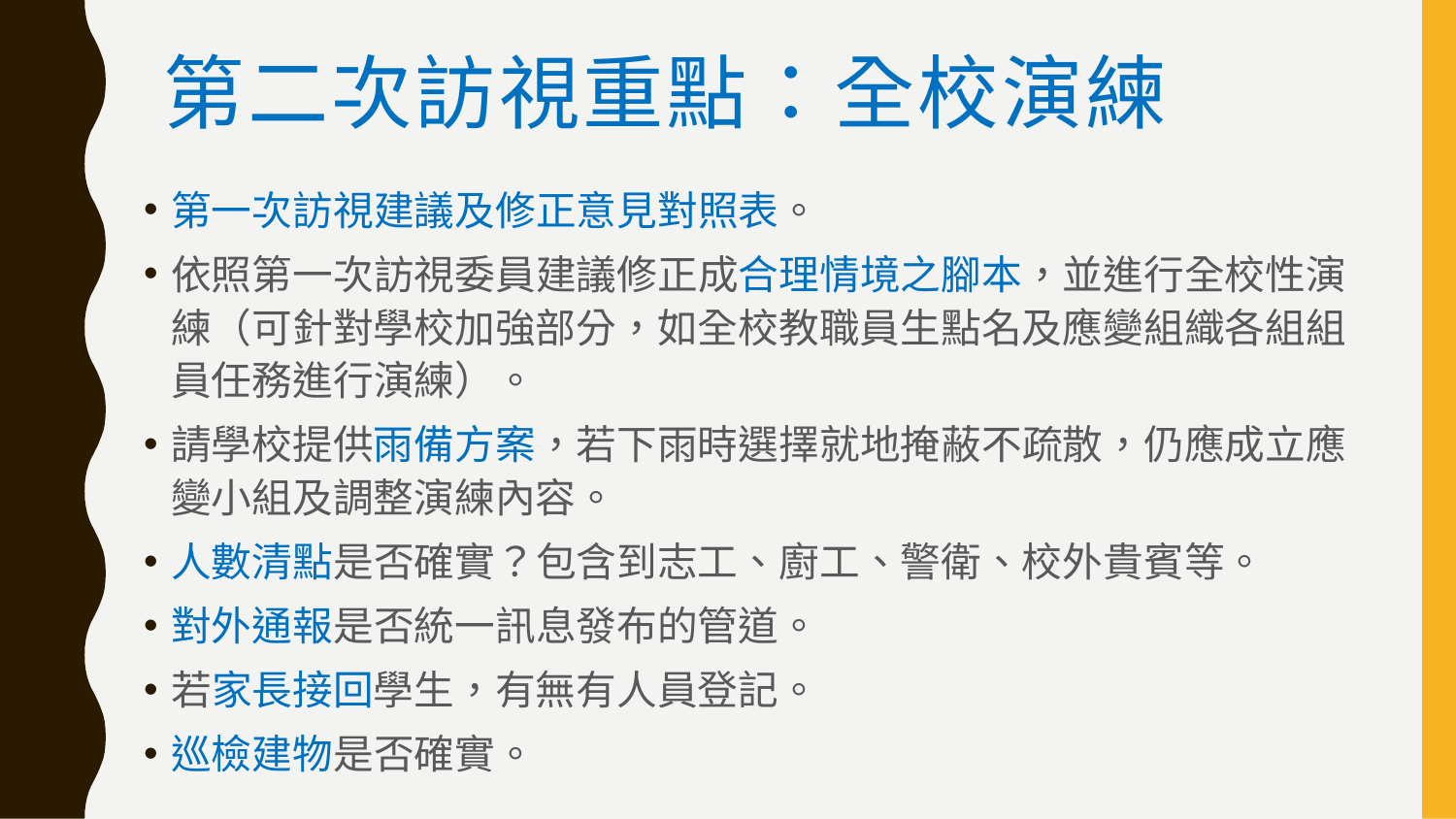

# 第二次訪視重點：全校演練
第一次訪視建議及修正意見對照表。
依照第一次訪視委員建議修正成合理情境之腳本，並進行全校性演練（可針對學校加強部分，如全校教職員生點名及應變組織各組組員任務進行演練）。
請學校提供雨備方案，若下雨時選擇就地掩蔽不疏散，仍應成立應變小組及調整演練內容。
人數清點是否確實？包含到志工、廚工、警衛、校外貴賓等。
對外通報是否統一訊息發布的管道。
若家長接回學生，有無有人員登記。
巡檢建物是否確實。